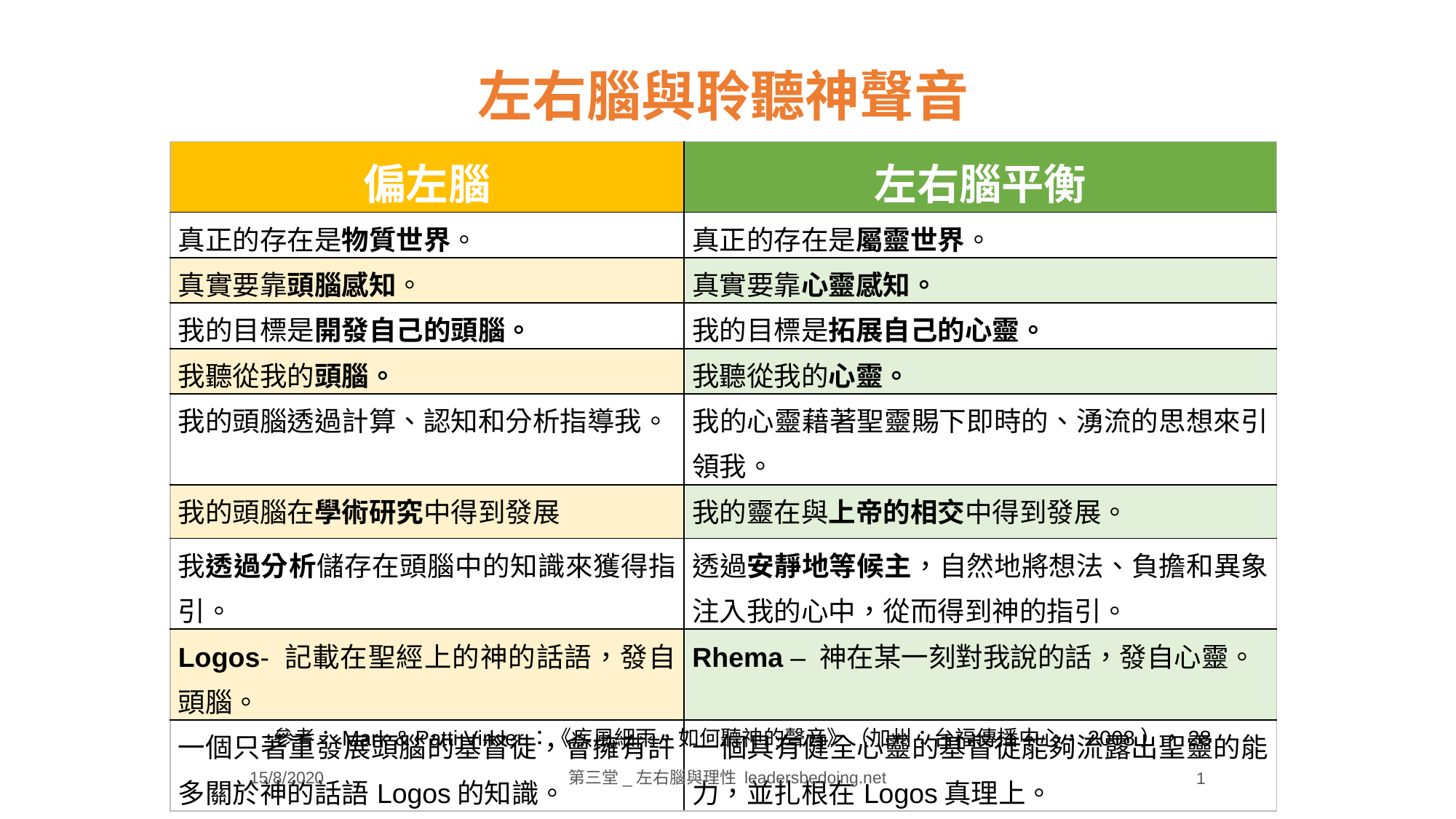

左右腦與聆聽神聲音
# 理性與屬靈思想態度的對比
| 偏左腦 | 左右腦平衡 |
| --- | --- |
| 真正的存在是物質世界。 | 真正的存在是屬靈世界。 |
| 真實要靠頭腦感知。 | 真實要靠心靈感知。 |
| 我的目標是開發自己的頭腦。 | 我的目標是拓展自己的心靈。 |
| 我聽從我的頭腦。 | 我聽從我的心靈。 |
| 我的頭腦透過計算、認知和分析指導我。 | 我的心靈藉著聖靈賜下即時的、湧流的思想來引領我。 |
| 我的頭腦在學術研究中得到發展 | 我的靈在與上帝的相交中得到發展。 |
| 我透過分析儲存在頭腦中的知識來獲得指引。 | 透過安靜地等候主，自然地將想法、負擔和異象注入我的心中，從而得到神的指引。 |
| Logos- 記載在聖經上的神的話語，發自頭腦。 | Rhema – 神在某一刻對我說的話，發自心靈。 |
| 一個只著重發展頭腦的基督徒，會擁有許多關於神的話語Logos的知識。 | 一個具有健全心靈的基督徒能夠流露出聖靈的能力，並扎根在Logos真理上。 |

參考：Mark & Patti Virkler：《疾風細雨，如何聽神的聲音》（加州：台福傳播中心，2008），28
15/8/2020
第三堂_左右腦與理性 leadersbedoing.net
1